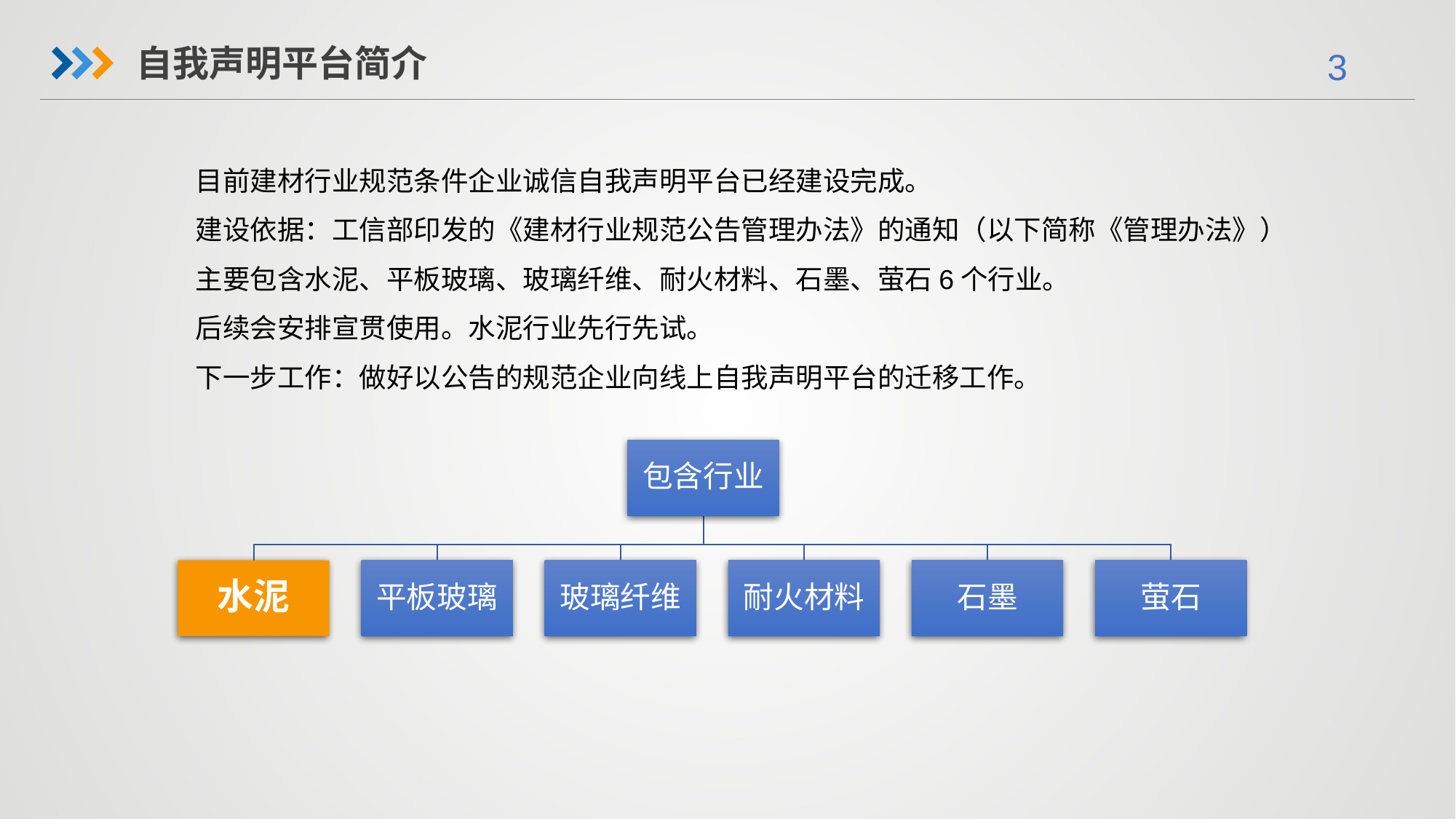

自我声明平台简介
       目前建材行业规范条件企业诚信自我声明平台已经建设完成。
       建设依据：工信部印发的《建材行业规范公告管理办法》的通知（以下简称《管理办法》）
       主要包含水泥、平板玻璃、玻璃纤维、耐火材料、石墨、萤石6个行业。
       后续会安排宣贯使用。水泥行业先行先试。
       下一步工作：做好以公告的规范企业向线上自我声明平台的迁移工作。
包含行业
水泥
平板玻璃
玻璃纤维
耐火材料
石墨
萤石